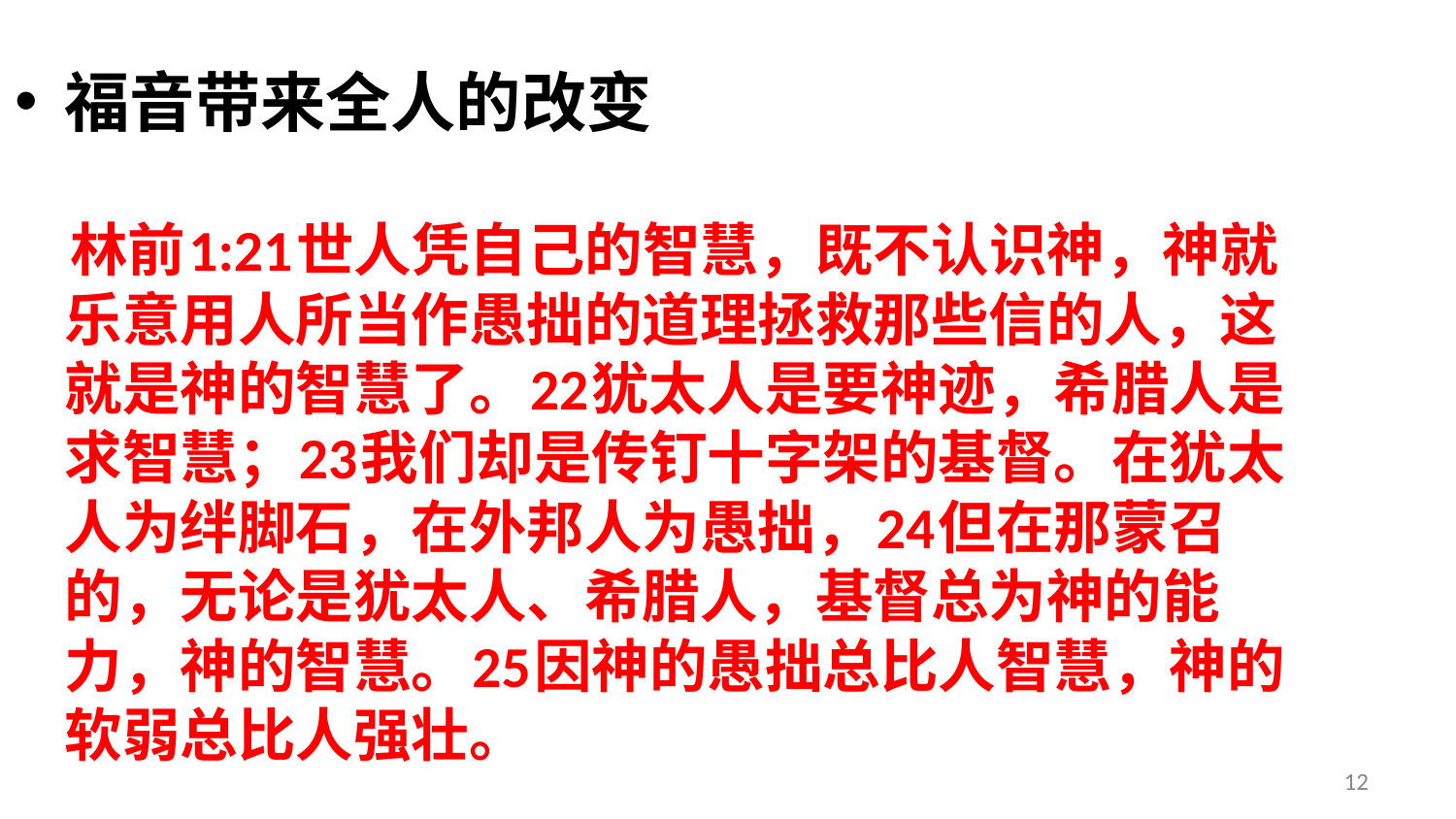

福音带来全人的改变

    林前1:21世人凭自己的智慧，既不认识神，神就乐意用人所当作愚拙的道理拯救那些信的人，这就是神的智慧了。22犹太人是要神迹，希腊人是求智慧；23我们却是传钉十字架的基督。在犹太人为绊脚石，在外邦人为愚拙，24但在那蒙召的，无论是犹太人、希腊人，基督总为神的能力，神的智慧。25因神的愚拙总比人智慧，神的软弱总比人强壮。

12